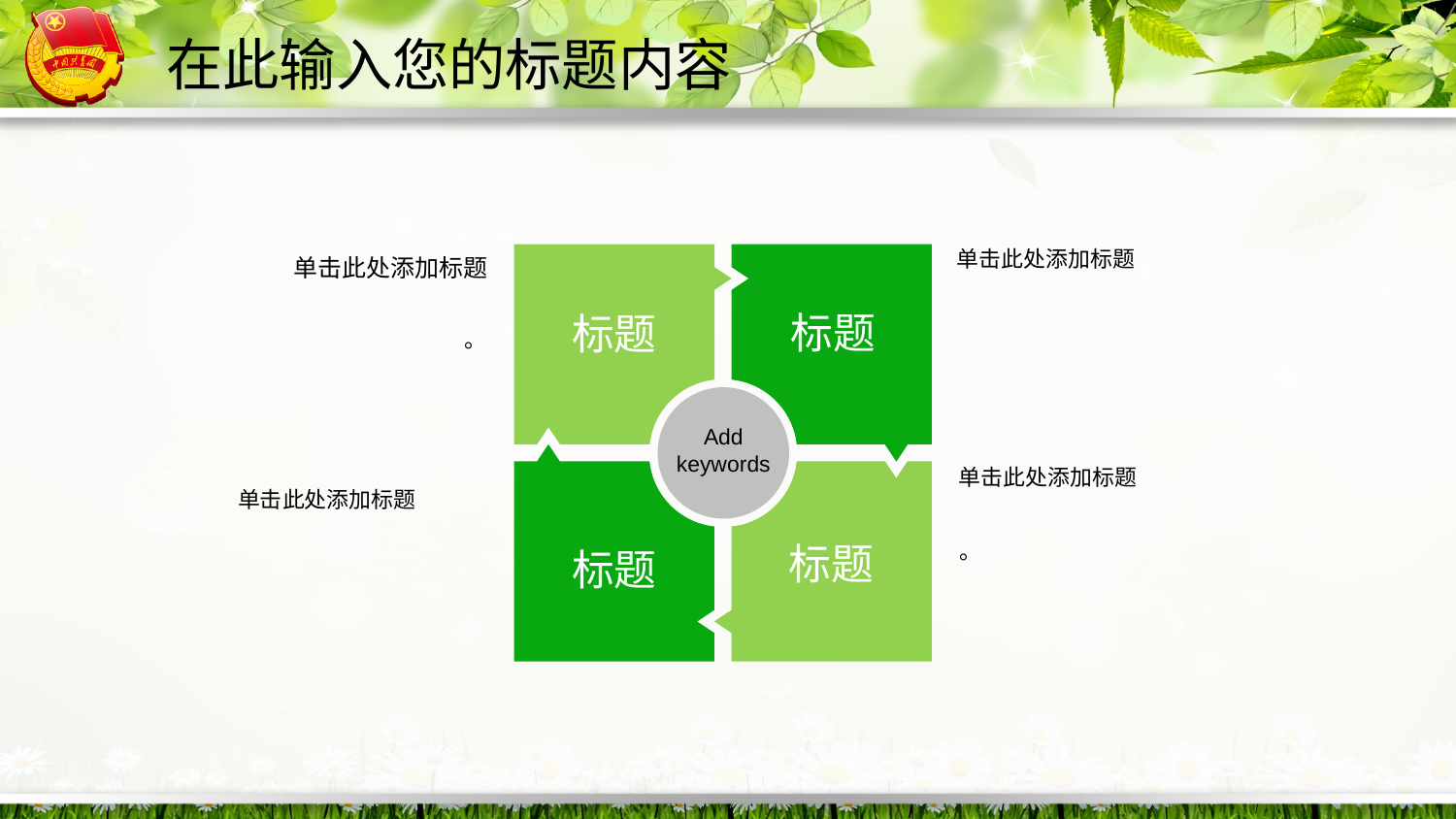

在此输入您的标题内容
单击此处添加标题

标题

标题

标题

标题
单击此处添加标题

。

Add keywords
单击此处添加标题

。
单击此处添加标题